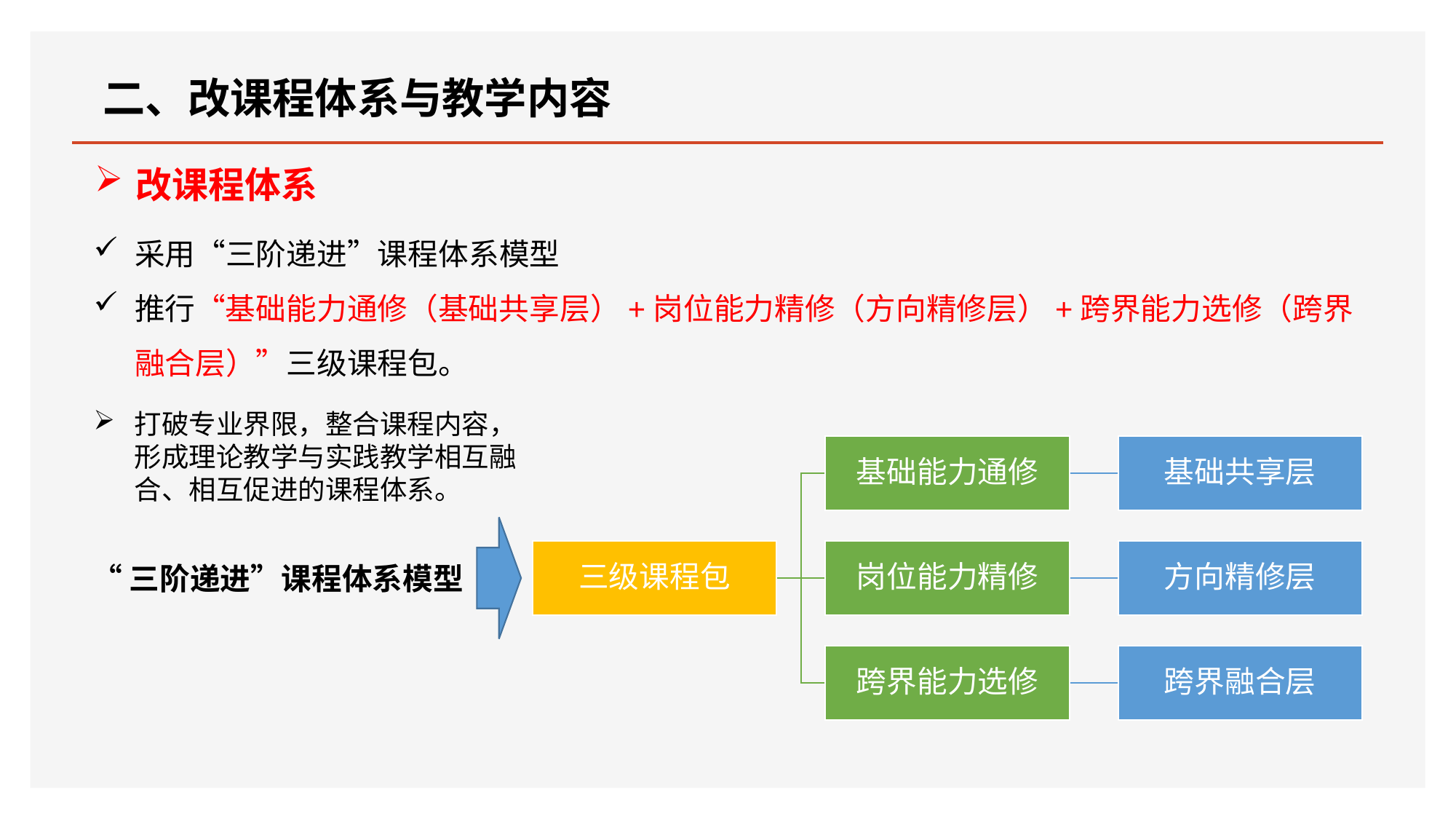

二、改课程体系与教学内容
改课程体系
采用“三阶递进”课程体系模型
推行“基础能力通修（基础共享层）+岗位能力精修（方向精修层）+跨界能力选修（跨界融合层）”三级课程包。
三级课程包
基础能力通修
基础共享层
岗位能力精修
方向精修层
跨界能力选修
跨界融合层
打破专业界限，整合课程内容，形成理论教学与实践教学相互融合、相互促进的课程体系。

“三阶递进”课程体系模型